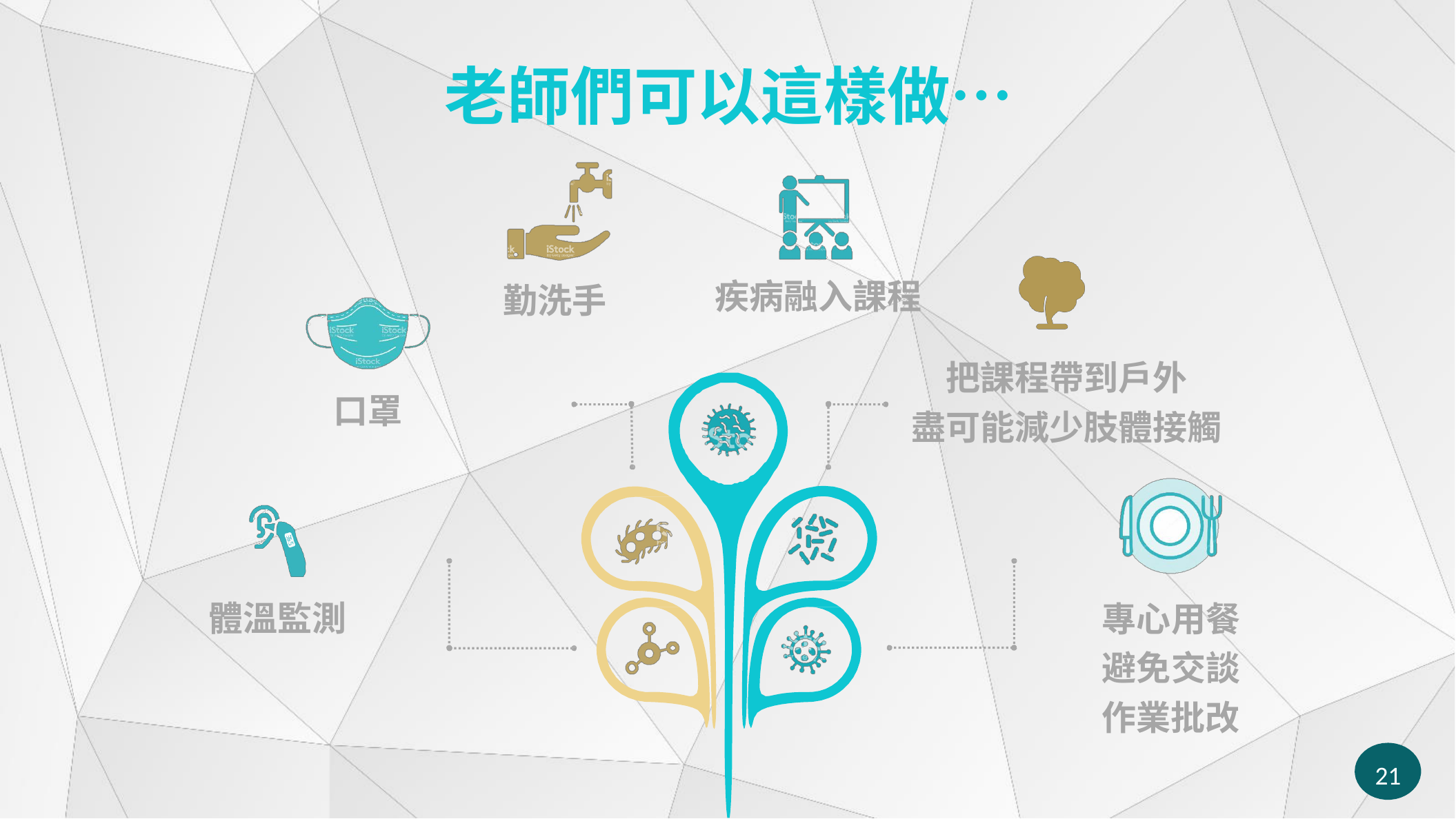

# 老師們可以這樣做…

疾病融入課程
勤洗手

把課程帶到戶外
盡可能減少肢體接觸

口罩

專心用餐 避免交談 作業批改
體溫監測

21